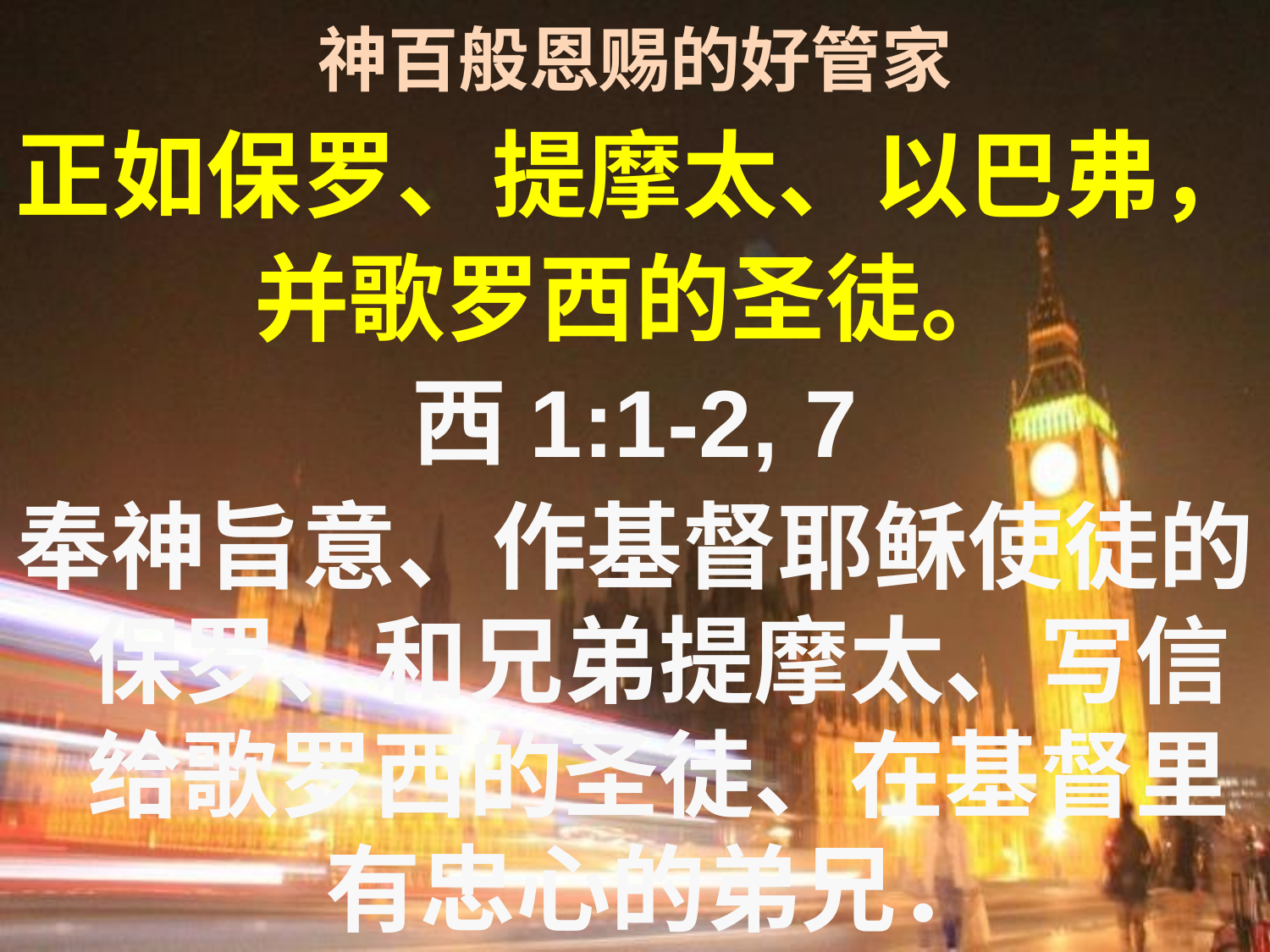

神百般恩赐的好管家
正如保罗、提摩太、以巴弗，
并歌罗西的圣徒。
西1:1-2, 7
奉神旨意、作基督耶稣使徒的保罗、和兄弟提摩太、写信给歌罗西的圣徒、在基督里有忠心的弟兄．